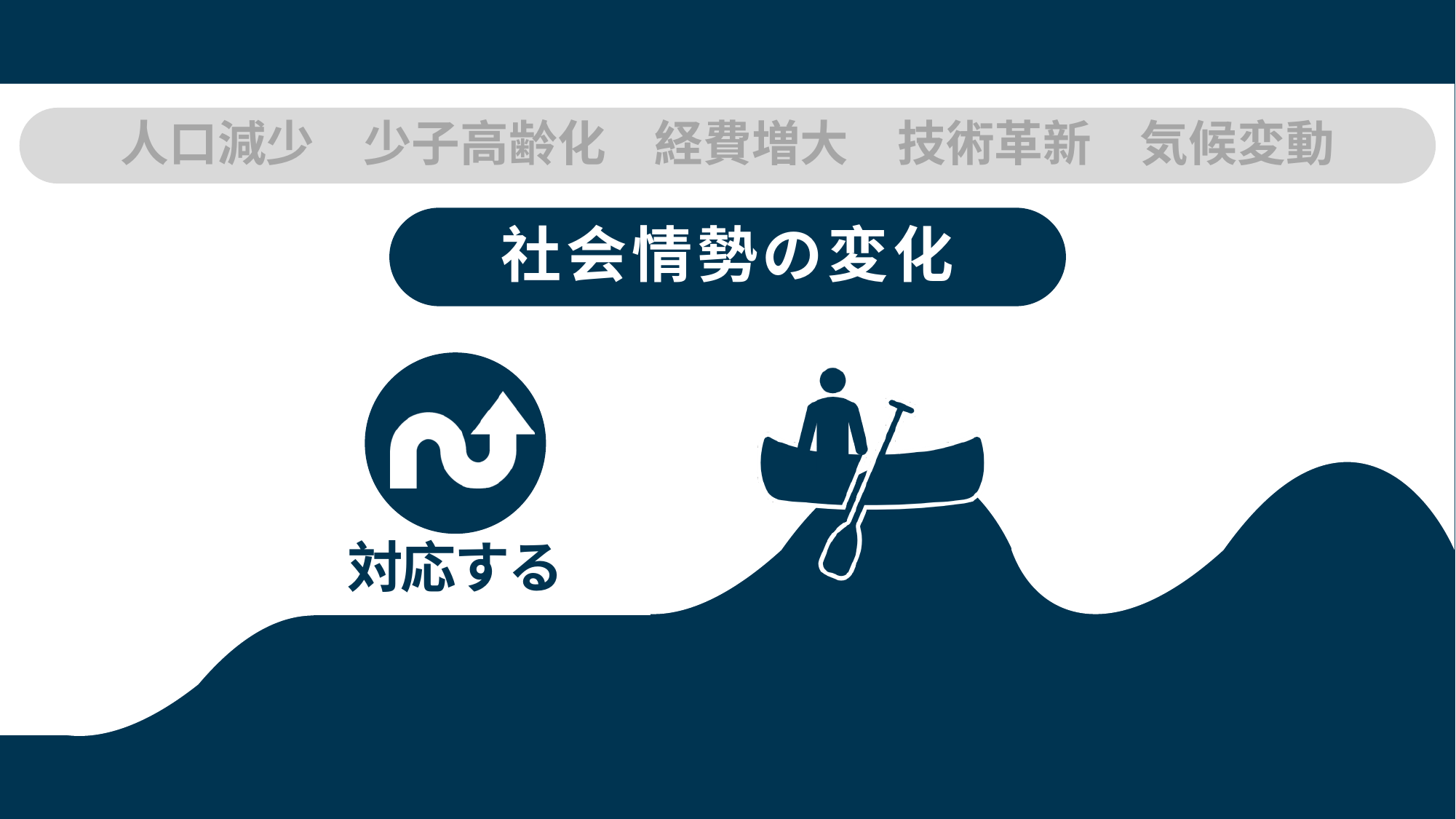

人口減少　少子高齢化　経費増大　技術革新　気候変動

社会情勢の変化

対応する